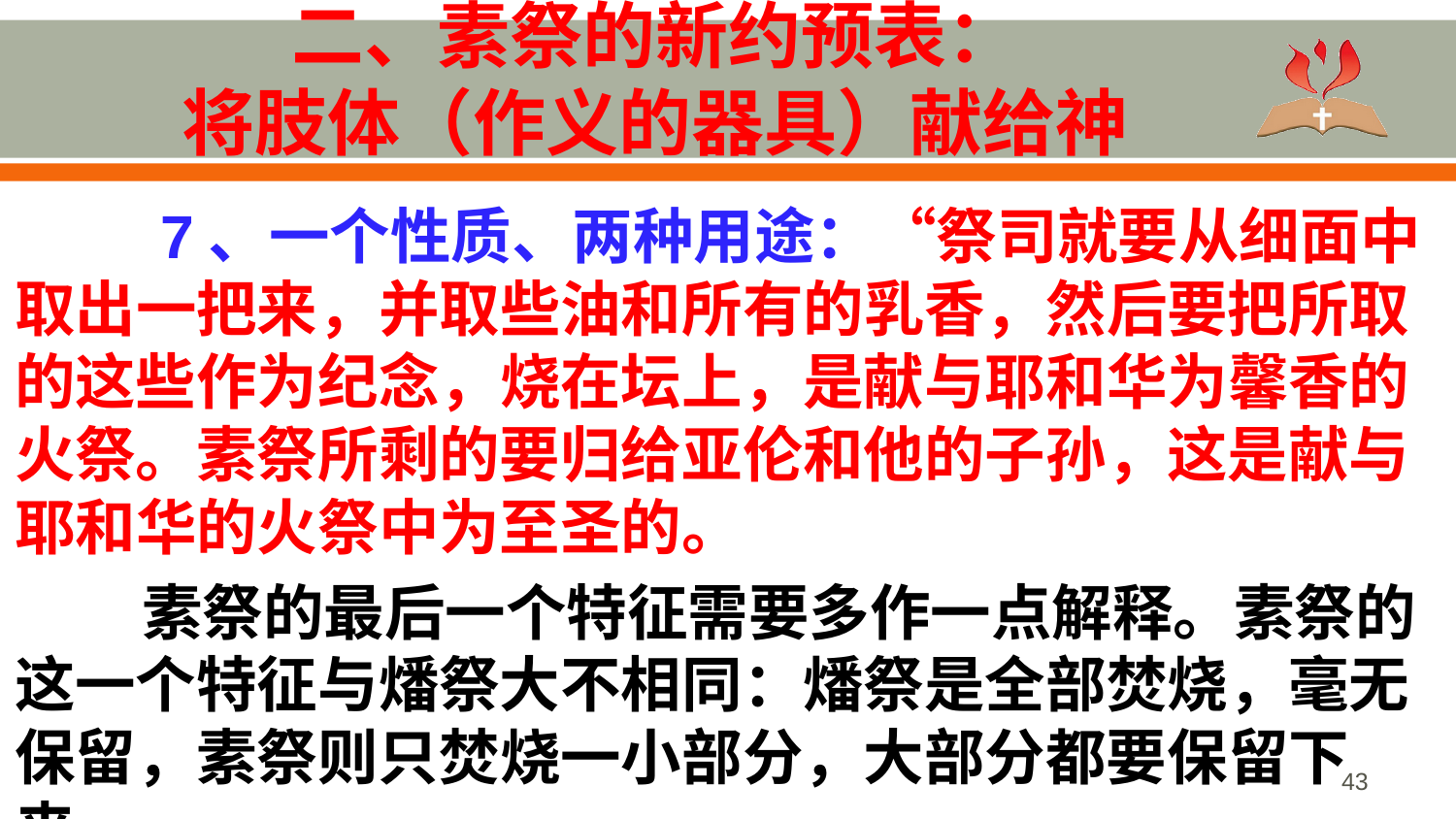

# 二、素祭的新约预表： 将肢体（作义的器具）献给神
	7、一个性质、两种用途：“祭司就要从细面中取出一把来，并取些油和所有的乳香，然后要把所取的这些作为纪念，烧在坛上，是献与耶和华为馨香的火祭。素祭所剩的要归给亚伦和他的子孙，这是献与耶和华的火祭中为至圣的。
素祭的最后一个特征需要多作一点解释。素祭的这一个特征与燔祭大不相同：燔祭是全部焚烧，毫无保留，素祭则只焚烧一小部分，大部分都要保留下来。

43